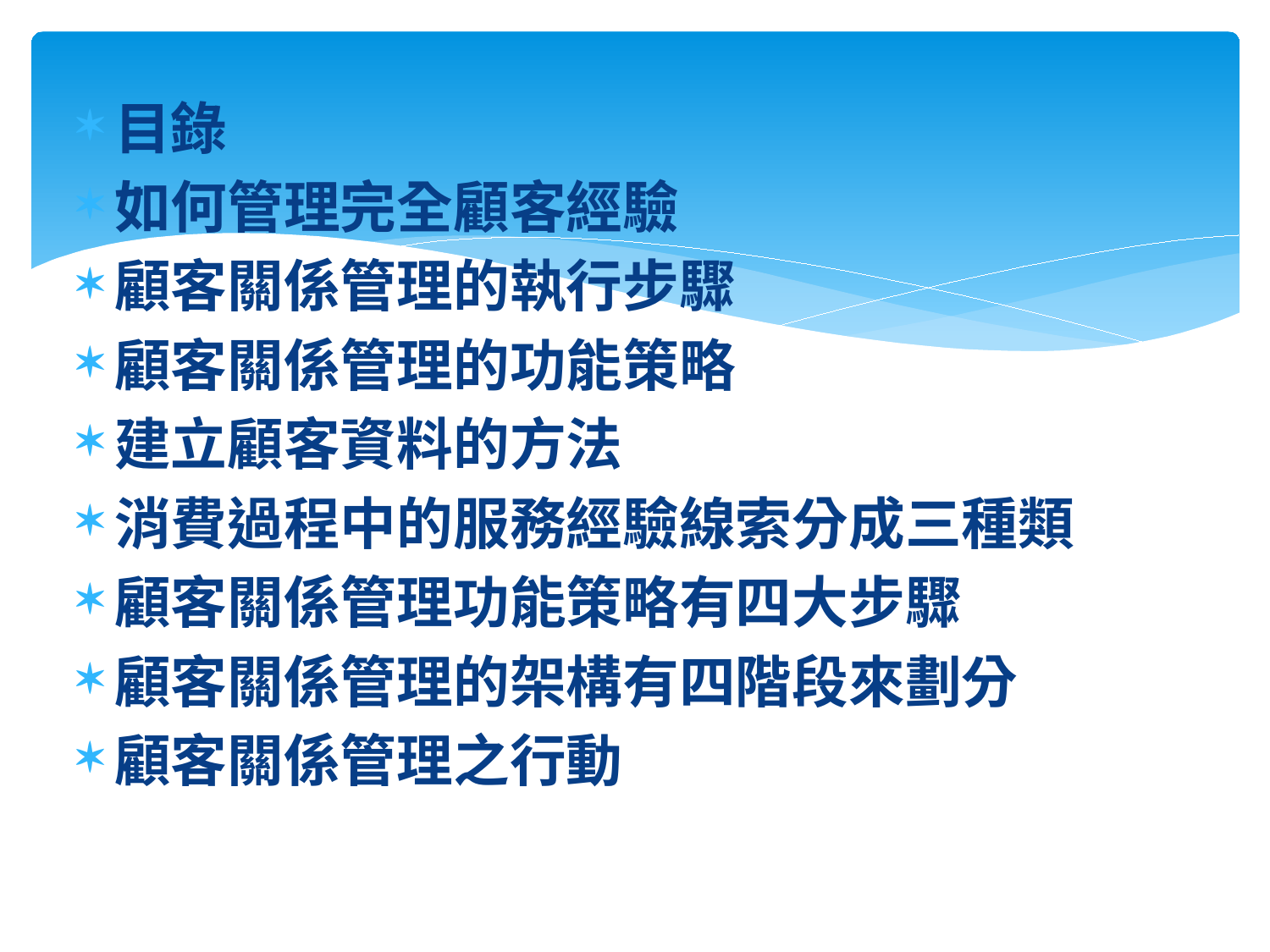

目錄
如何管理完全顧客經驗
顧客關係管理的執行步驟
顧客關係管理的功能策略
建立顧客資料的方法
消費過程中的服務經驗線索分成三種類
顧客關係管理功能策略有四大步驟
顧客關係管理的架構有四階段來劃分
顧客關係管理之行動